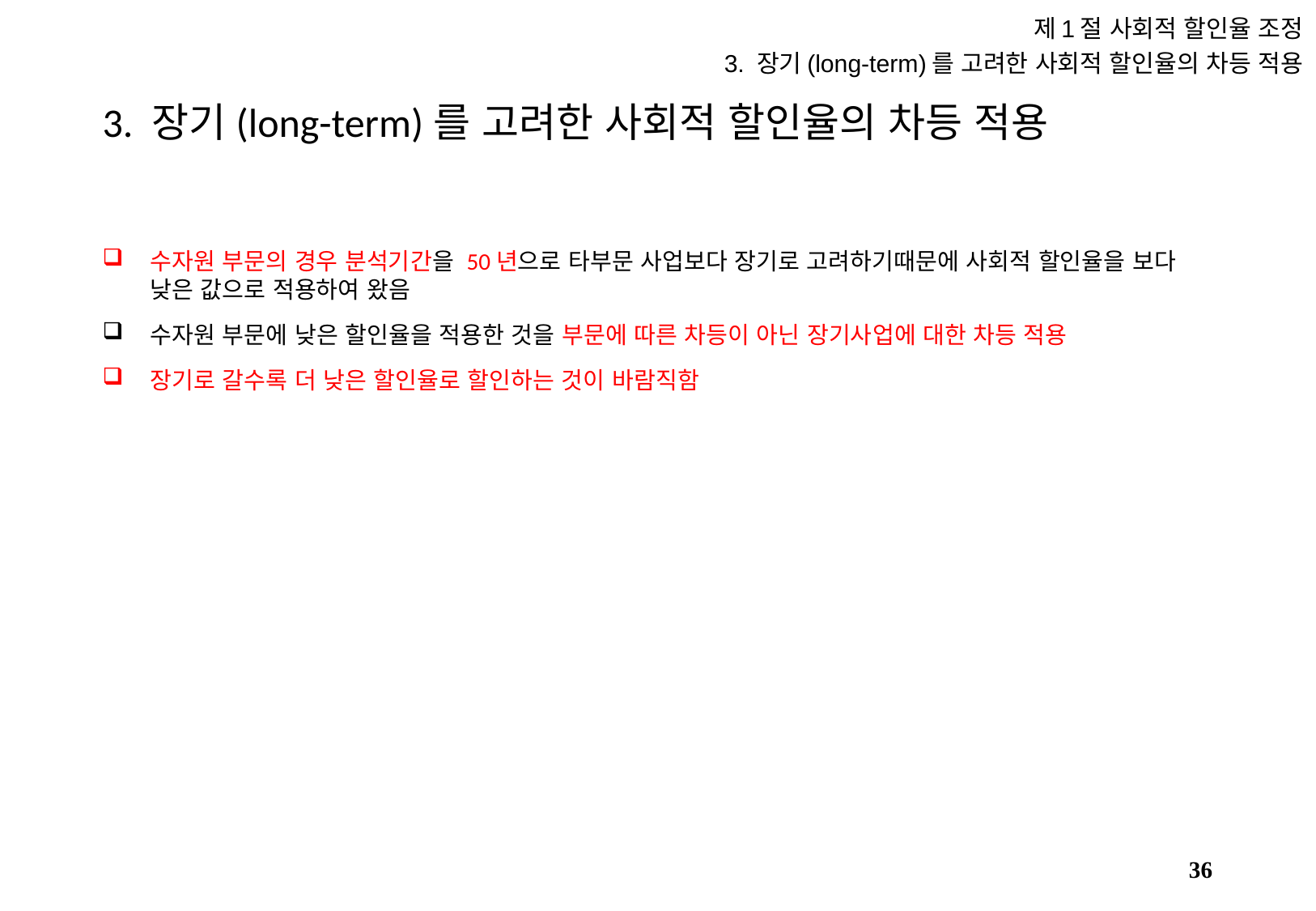

제1절 사회적 할인율 조정
3. 장기(long-term)를 고려한 사회적 할인율의 차등 적용
# 3. 장기(long-term)를 고려한 사회적 할인율의 차등 적용
수자원 부문의 경우 분석기간을 50년으로 타부문 사업보다 장기로 고려하기때문에 사회적 할인율을 보다 낮은 값으로 적용하여 왔음
수자원 부문에 낮은 할인율을 적용한 것을 부문에 따른 차등이 아닌 장기사업에 대한 차등 적용
장기로 갈수록 더 낮은 할인율로 할인하는 것이 바람직함
36